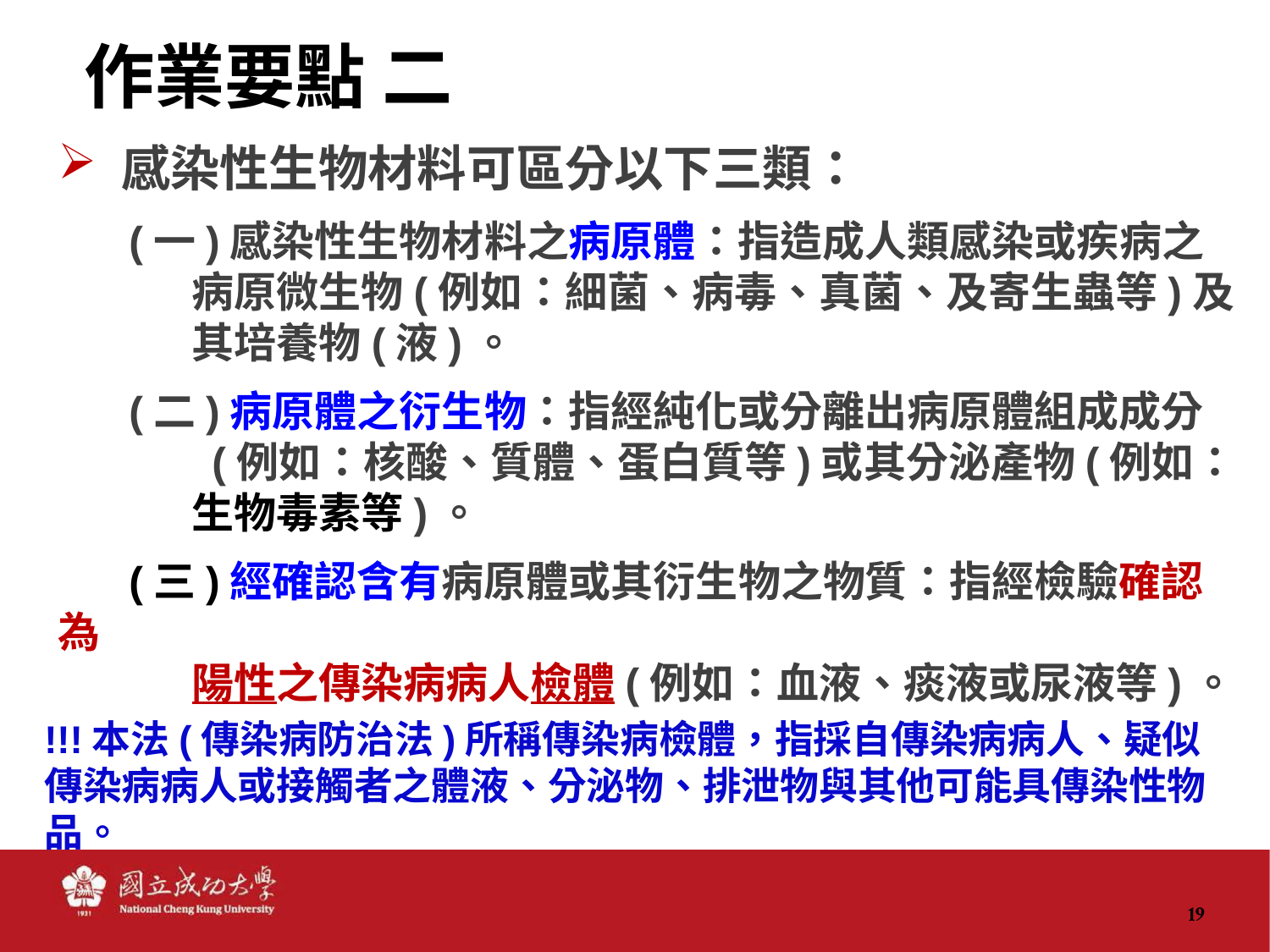

# 作業要點 二
感染性生物材料可區分以下三類：
      (一)感染性生物材料之病原體：指造成人類感染或疾病之
             病原微生物(例如：細菌、病毒、真菌、及寄生蟲等)及
             其培養物(液)。
      (二)病原體之衍生物：指經純化或分離出病原體組成成分
             (例如：核酸、質體、蛋白質等)或其分泌產物(例如：
             生物毒素等)。
      (三)經確認含有病原體或其衍生物之物質：指經檢驗確認為
             陽性之傳染病病人檢體(例如：血液、痰液或尿液等)。

!!!本法(傳染病防治法)所稱傳染病檢體，指採自傳染病病人、疑似傳染病病人或接觸者之體液、分泌物、排泄物與其他可能具傳染性物品。
19